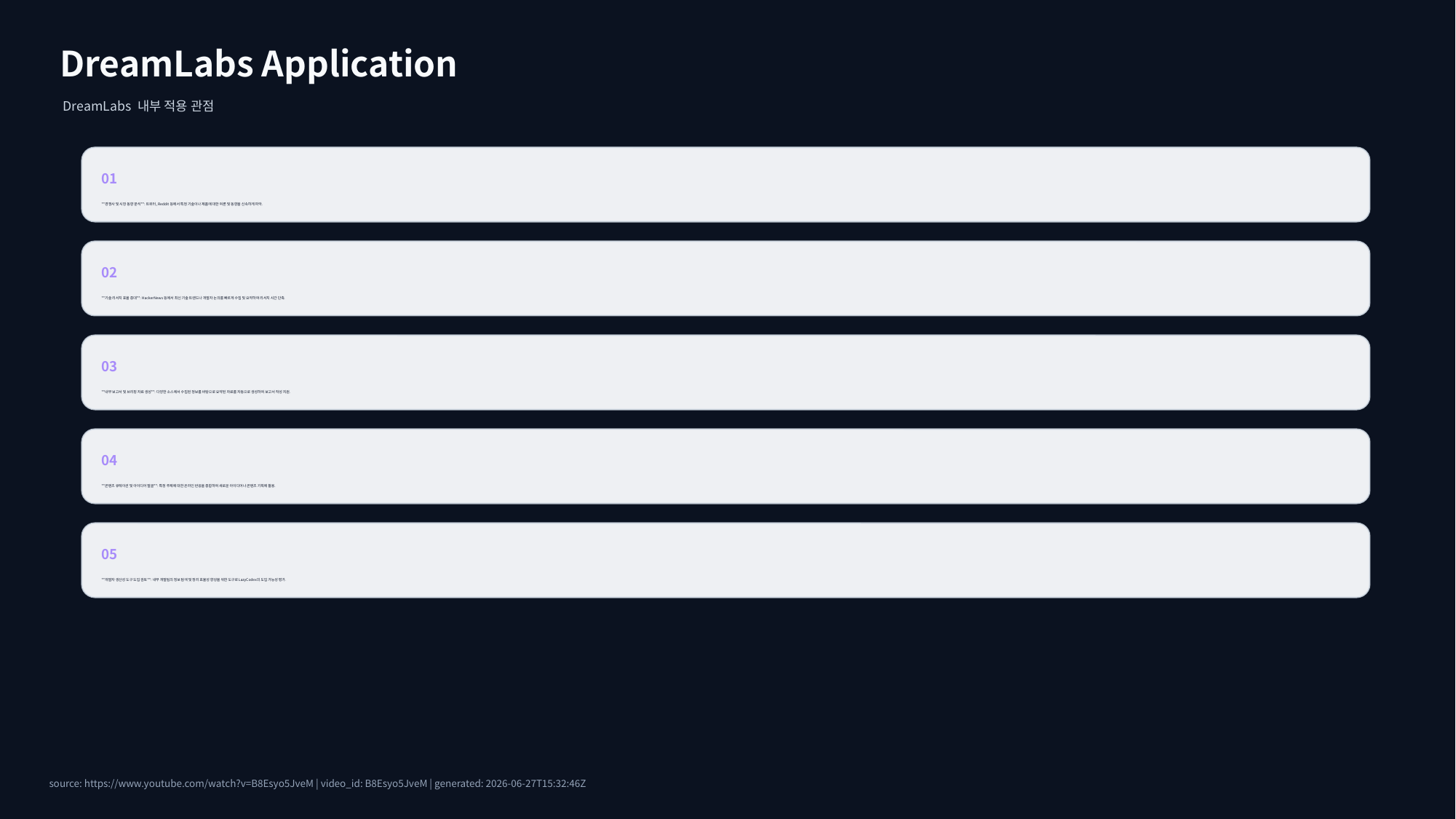

DreamLabs Application
DreamLabs 내부 적용 관점

01
**경쟁사 및 시장 동향 분석**: 트위터, Reddit 등에서 특정 기술이나 제품에 대한 여론 및 동향을 신속하게 파악.

02
**기술 리서치 효율 증대**: HackerNews 등에서 최신 기술 트렌드나 개발자 논의를 빠르게 수집 및 요약하여 리서치 시간 단축.

03
**내부 보고서 및 브리핑 자료 생성**: 다양한 소스에서 수집된 정보를 바탕으로 요약된 자료를 자동으로 생성하여 보고서 작성 지원.

04
**콘텐츠 큐레이션 및 아이디어 발굴**: 특정 주제에 대한 온라인 반응을 종합하여 새로운 아이디어나 콘텐츠 기획에 활용.

05
**개발자 생산성 도구 도입 검토**: 내부 개발팀의 정보 탐색 및 정리 효율성 향상을 위한 도구로 LazyCodex의 도입 가능성 평가.
source: https://www.youtube.com/watch?v=B8Esyo5JveM | video_id: B8Esyo5JveM | generated: 2026-06-27T15:32:46Z